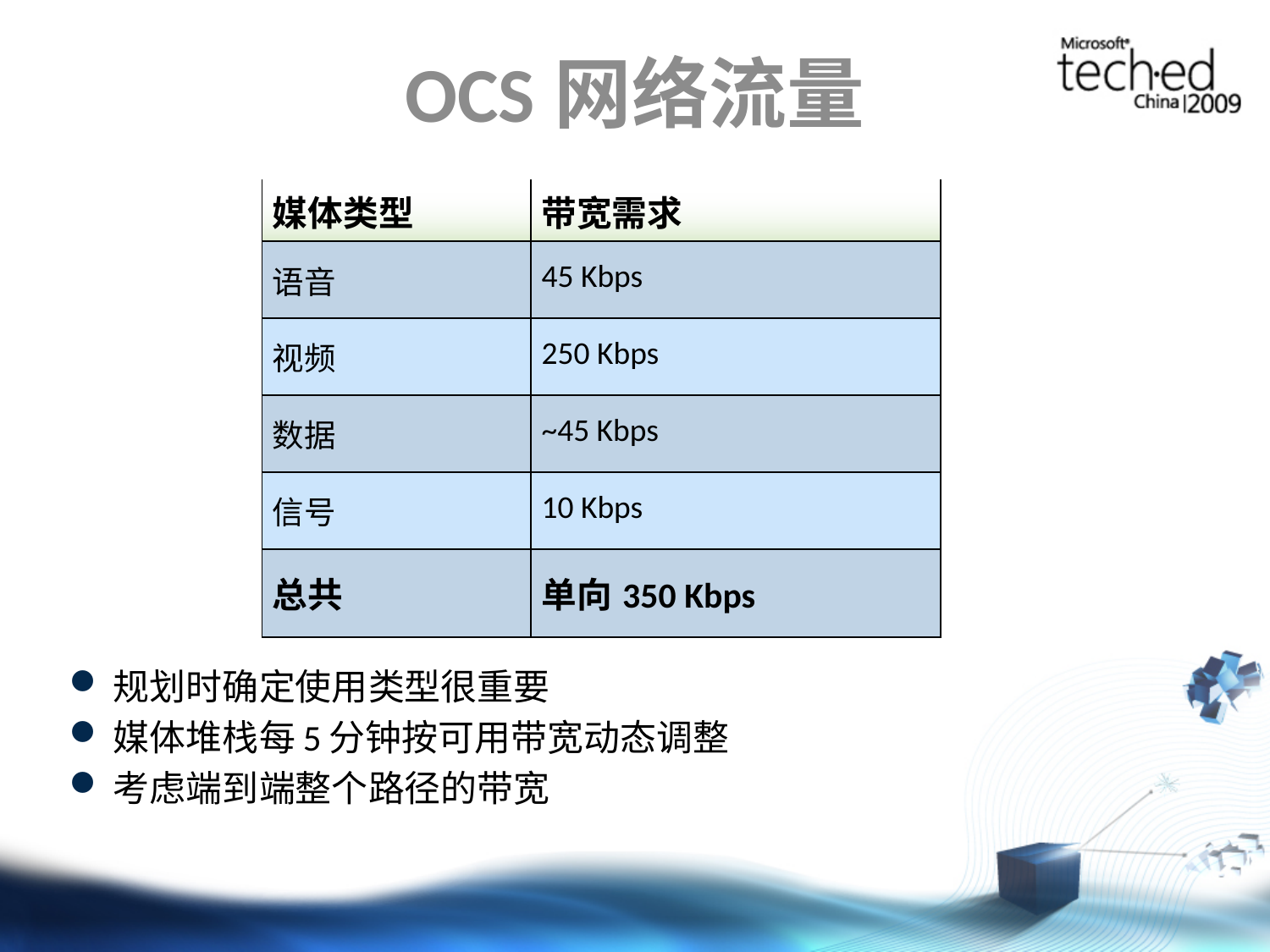

# OCS网络流量
| 媒体类型 | 带宽需求 |
| --- | --- |
| 语音 | 45 Kbps |
| 视频 | 250 Kbps |
| 数据 | ~45 Kbps |
| 信号 | 10 Kbps |
| 总共 | 单向350 Kbps |
规划时确定使用类型很重要
媒体堆栈每5分钟按可用带宽动态调整
考虑端到端整个路径的带宽